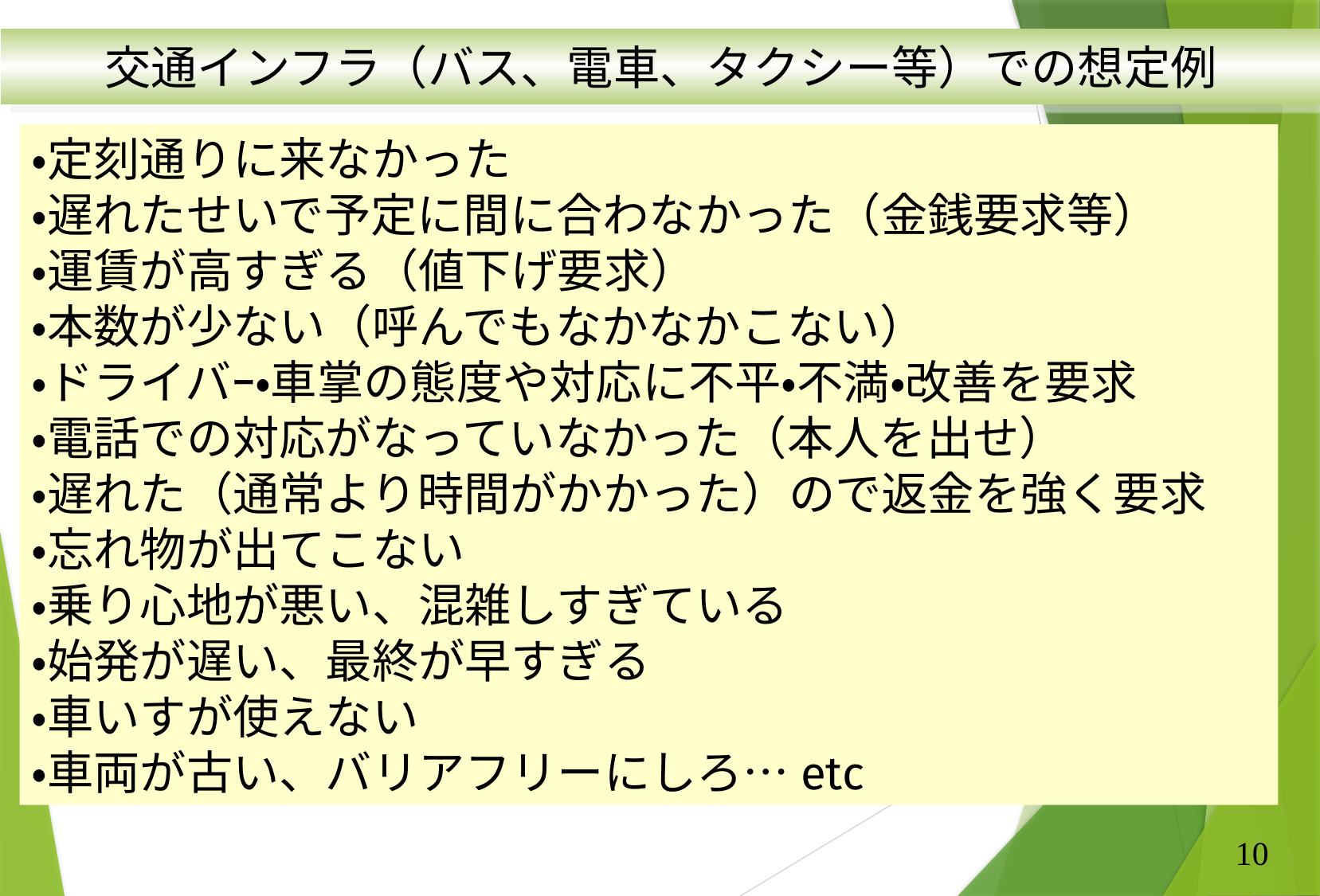

交通インフラ（バス、電車、タクシー等）での想定例
・定刻通りに来なかった
・遅れたせいで予定に間に合わなかった（金銭要求等）
・運賃が高すぎる（値下げ要求）
・本数が少ない（呼んでもなかなかこない）
・ドライバｰ・車掌の態度や対応に不平・不満・改善を要求
・電話での対応がなっていなかった（本人を出せ）
・遅れた（通常より時間がかかった）ので返金を強く要求
・忘れ物が出てこない
・乗り心地が悪い、混雑しすぎている
・始発が遅い、最終が早すぎる
・車いすが使えない
・車両が古い、バリアフリーにしろ…etc
10